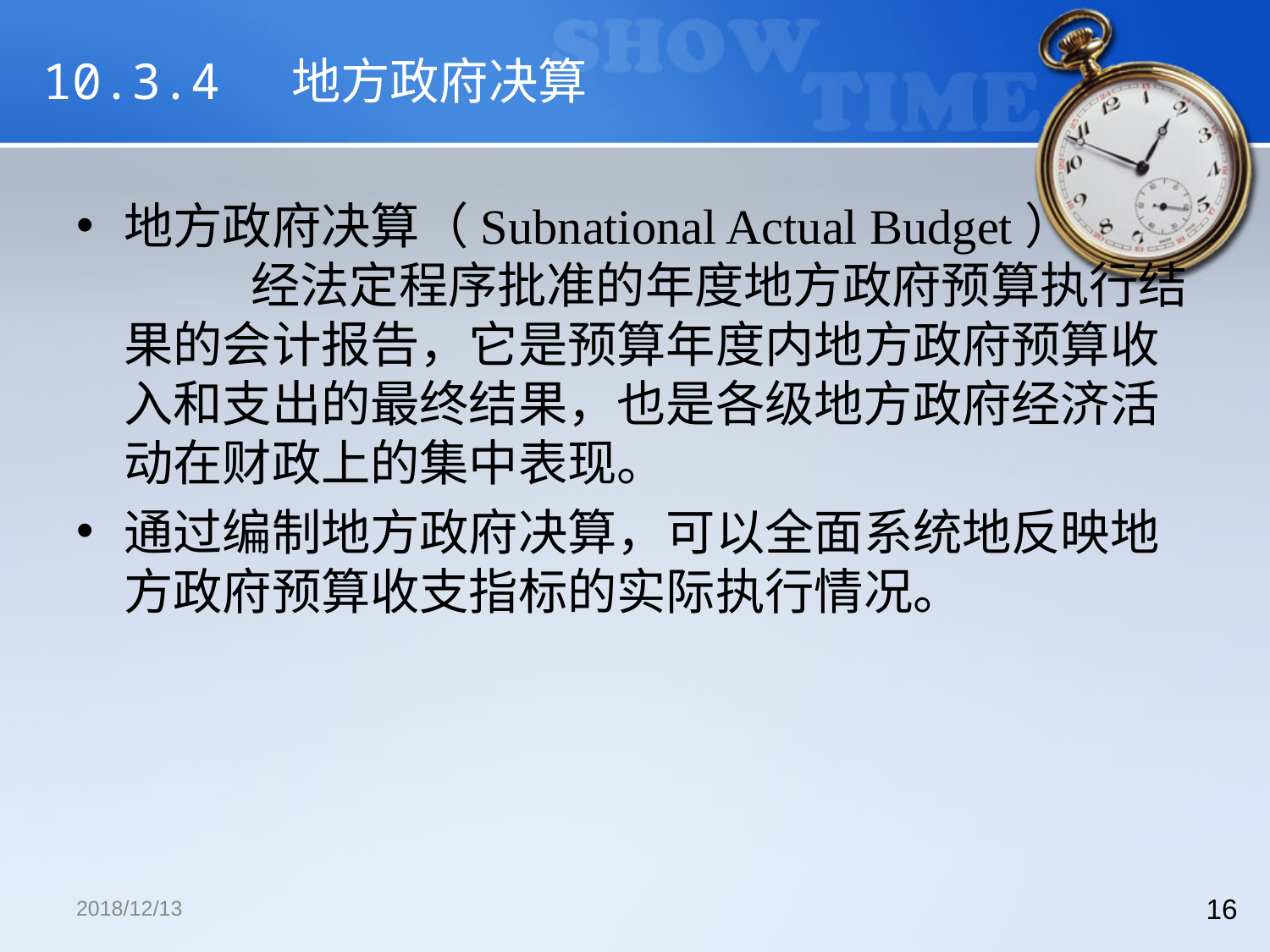

# 10.3.4  地方政府决算
地方政府决算（Subnational Actual Budget）		经法定程序批准的年度地方政府预算执行结果的会计报告，它是预算年度内地方政府预算收入和支出的最终结果，也是各级地方政府经济活动在财政上的集中表现。
通过编制地方政府决算，可以全面系统地反映地方政府预算收支指标的实际执行情况。
2018/12/13
16